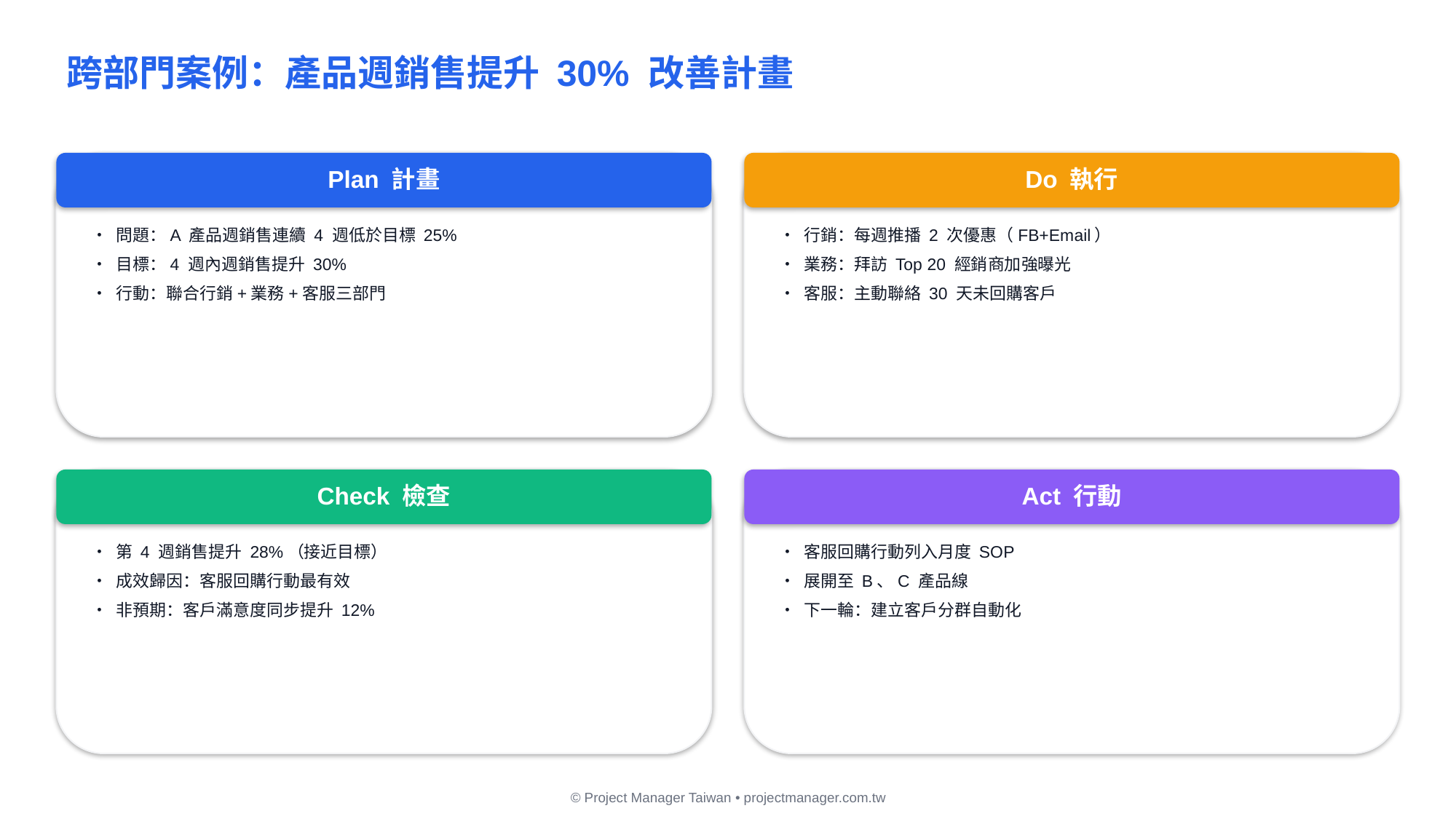

跨部門案例：產品週銷售提升 30% 改善計畫

Plan 計畫
Do 執行
• 問題：A 產品週銷售連續 4 週低於目標 25%
• 目標：4 週內週銷售提升 30%
• 行動：聯合行銷+業務+客服三部門
• 行銷：每週推播 2 次優惠（FB+Email）
• 業務：拜訪 Top 20 經銷商加強曝光
• 客服：主動聯絡 30 天未回購客戶

Check 檢查
Act 行動
• 第 4 週銷售提升 28%（接近目標）
• 成效歸因：客服回購行動最有效
• 非預期：客戶滿意度同步提升 12%
• 客服回購行動列入月度 SOP
• 展開至 B、C 產品線
• 下一輪：建立客戶分群自動化
© Project Manager Taiwan • projectmanager.com.tw